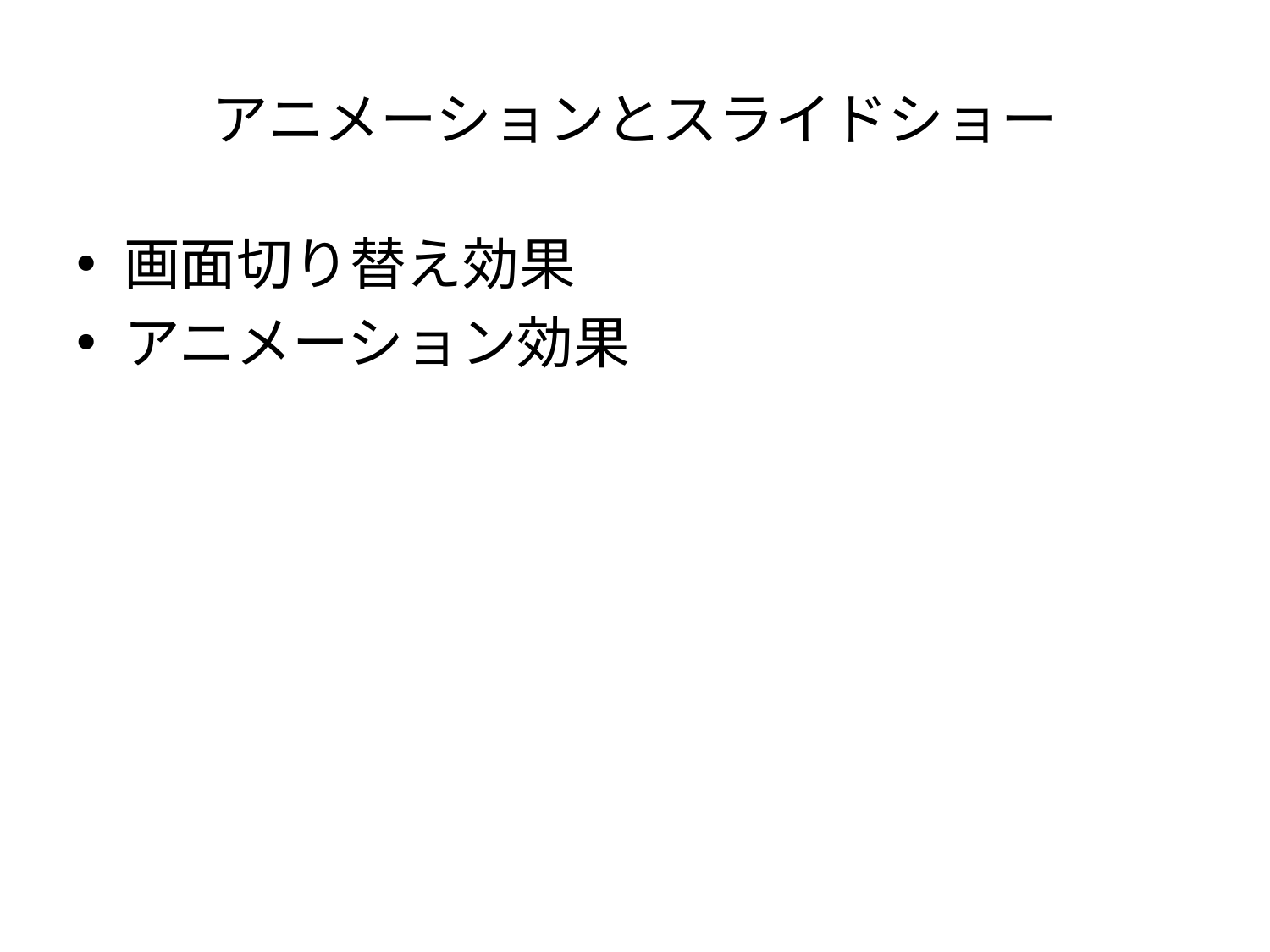

# アニメーションとスライドショー
画面切り替え効果
アニメーション効果